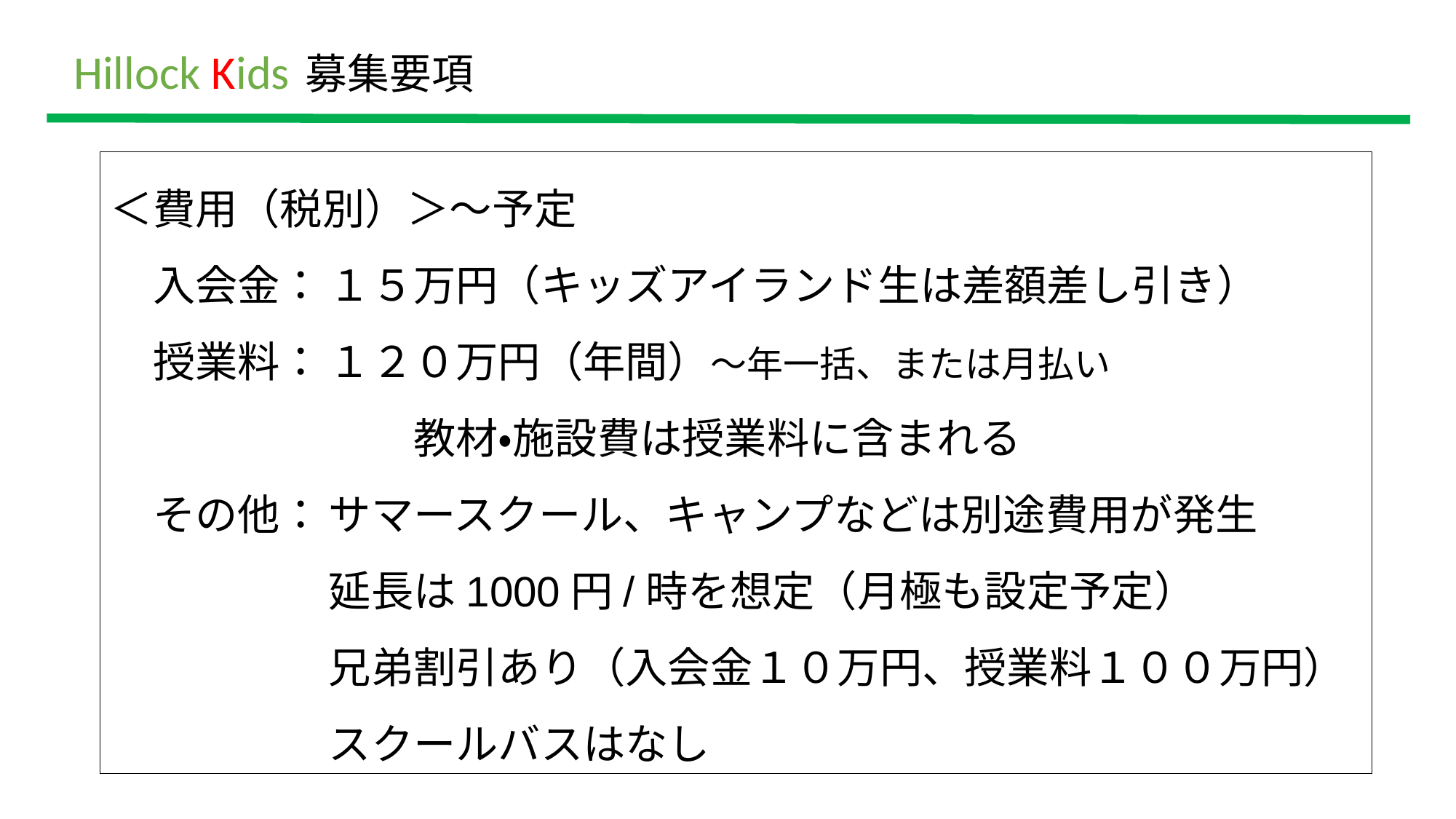

# Hillock Kids 募集要項
＜費用（税別）＞～予定
　入会金：	１５万円（キッズアイランド生は差額差し引き）
　授業料：	１２０万円（年間）～年一括、または月払い
		　　教材・施設費は授業料に含まれる
　その他：	サマースクール、キャンプなどは別途費用が発生
		延長は1000円/時を想定（月極も設定予定）
		兄弟割引あり（入会金１０万円、授業料１００万円）
		スクールバスはなし